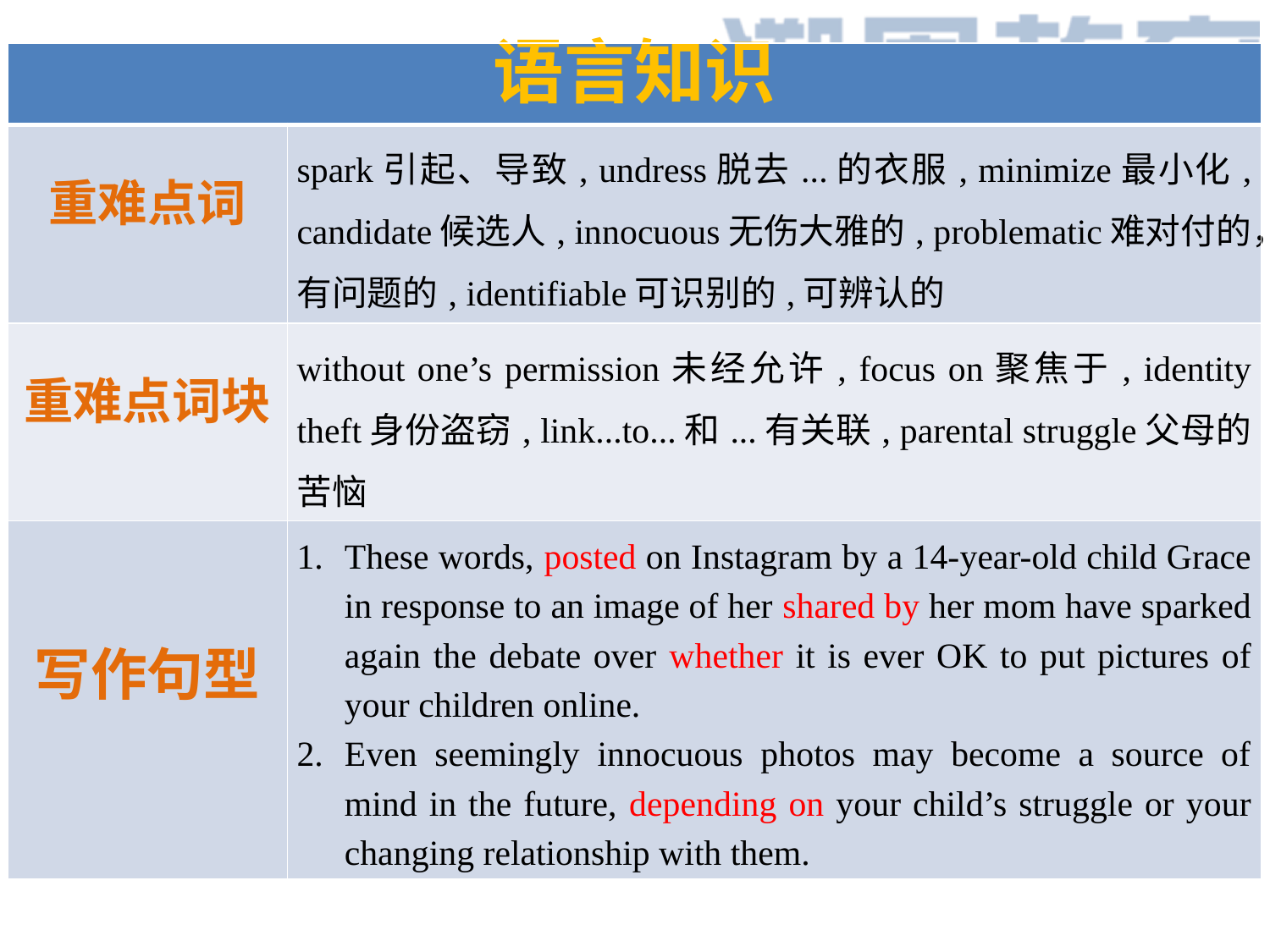

| 语言知识 |  |
| --- | --- |
| 重难点词 | spark引起、导致, undress脱去...的衣服, minimize最小化, candidate候选人, innocuous无伤大雅的, problematic难对付的，有问题的, identifiable可识别的,可辨认的 |
| 重难点词块 | without one’s permission未经允许, focus on聚焦于, identity theft身份盗窃, link...to...和...有关联, parental struggle父母的苦恼 |
| 写作句型 | These words, posted on Instagram by a 14-year-old child Grace in response to an image of her shared by her mom have sparked again the debate over whether it is ever OK to put pictures of your children online. Even seemingly innocuous photos may become a source of mind in the future, depending on your child’s struggle or your changing relationship with them. |